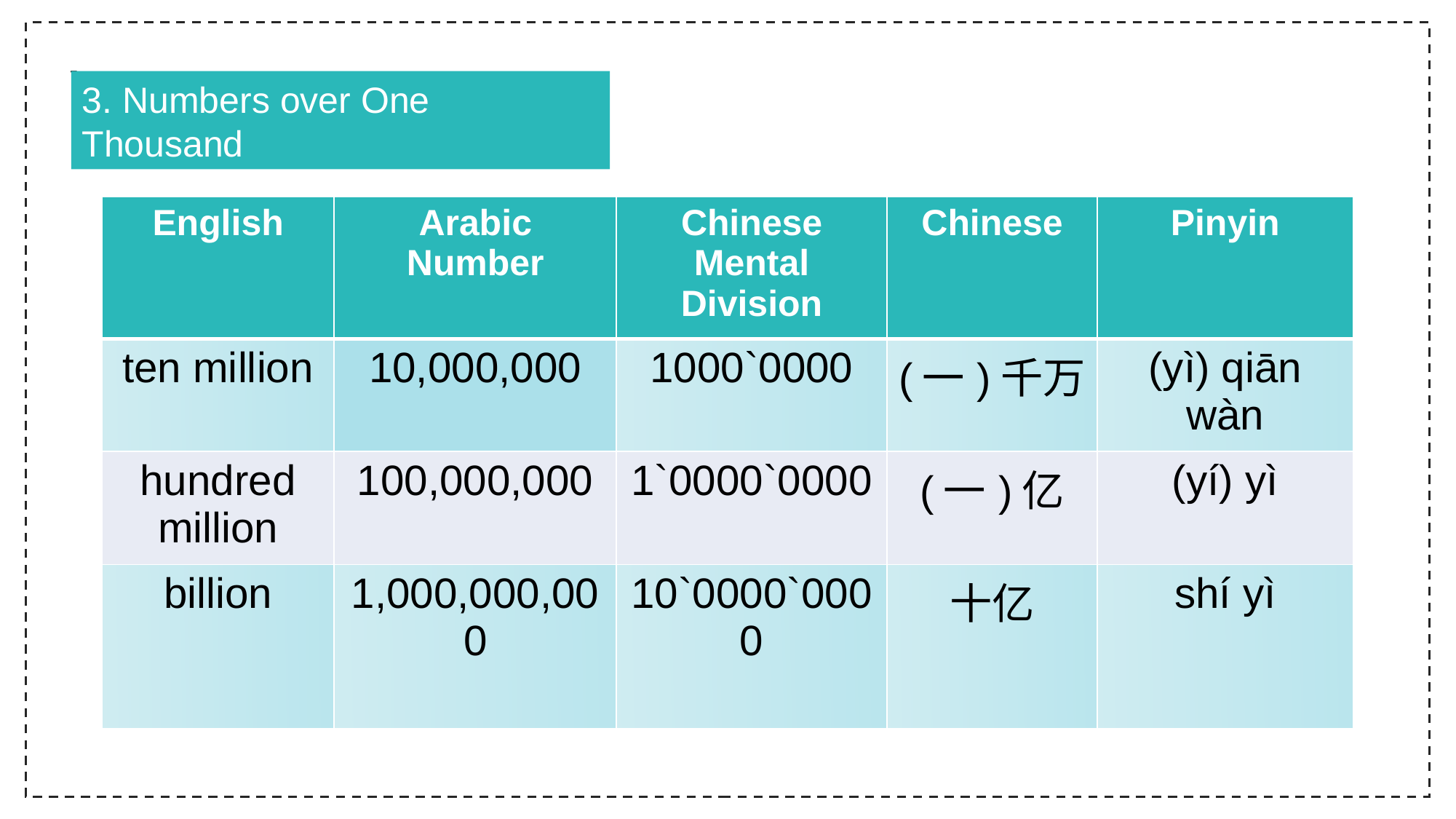

3. Numbers over One Thousand
| English | Arabic Number | Chinese Mental Division | Chinese | Pinyin |
| --- | --- | --- | --- | --- |
| ten million | 10,000,000 | 1000`0000 | (一)千万 | (yì) qiān wàn |
| hundred million | 100,000,000 | 1`0000`0000 | (一)亿 | (yí) yì |
| billion | 1,000,000,000 | 10`0000`0000 | 十亿 | shí yì |